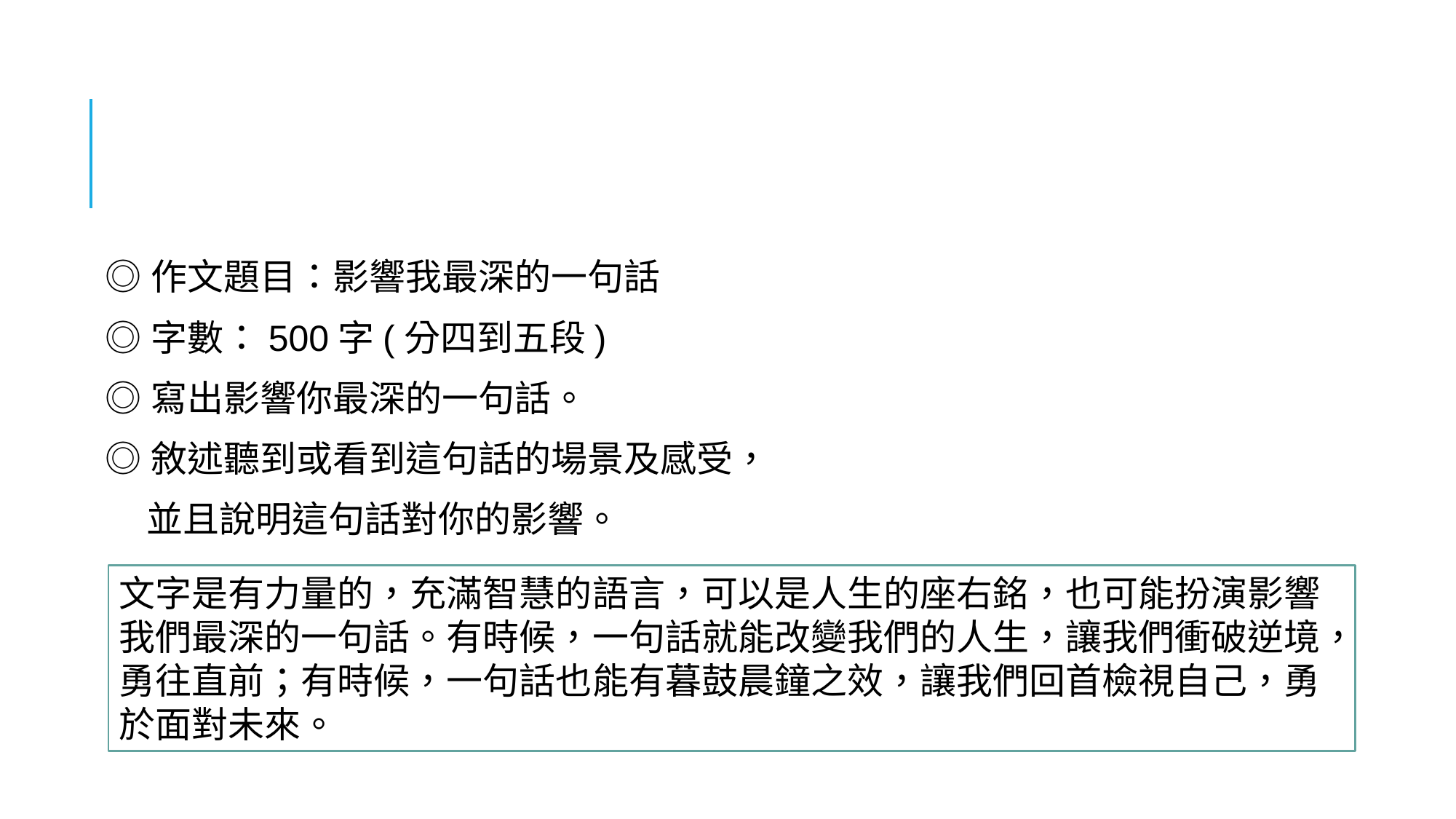

◎作文題目：影響我最深的一句話
◎字數：500字(分四到五段)
◎寫出影響你最深的一句話。
◎敘述聽到或看到這句話的場景及感受，
    並且說明這句話對你的影響。

文字是有力量的，充滿智慧的語言，可以是人生的座右銘，也可能扮演影響我們最深的一句話。有時候，一句話就能改變我們的人生，讓我們衝破逆境，勇往直前；有時候，一句話也能有暮鼓晨鐘之效，讓我們回首檢視自己，勇於面對未來。